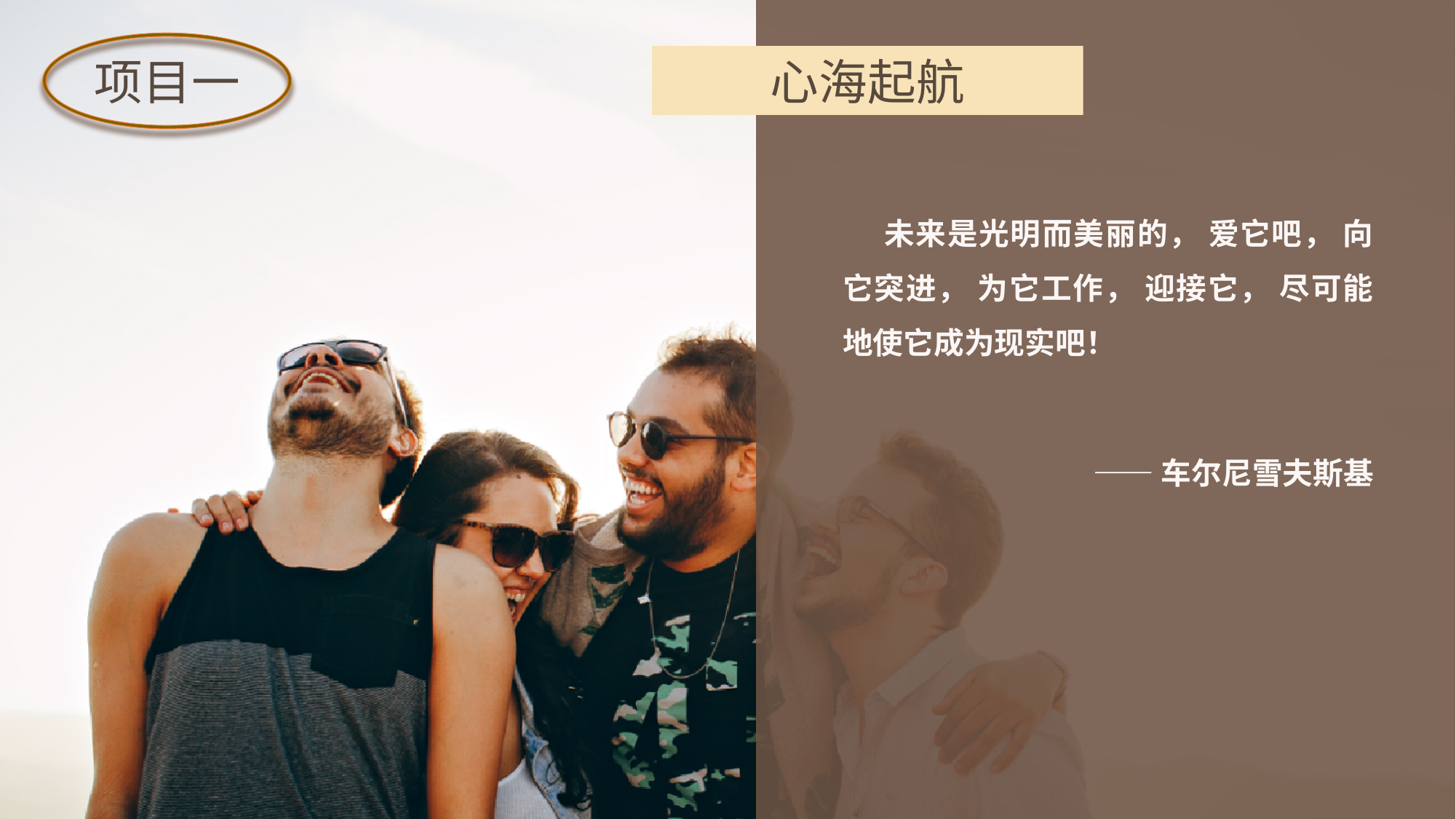

项目一
心海起航
    未来是光明而美丽的， 爱它吧， 向它突进， 为它工作， 迎接它， 尽可能地使它成为现实吧！

——车尔尼雪夫斯基